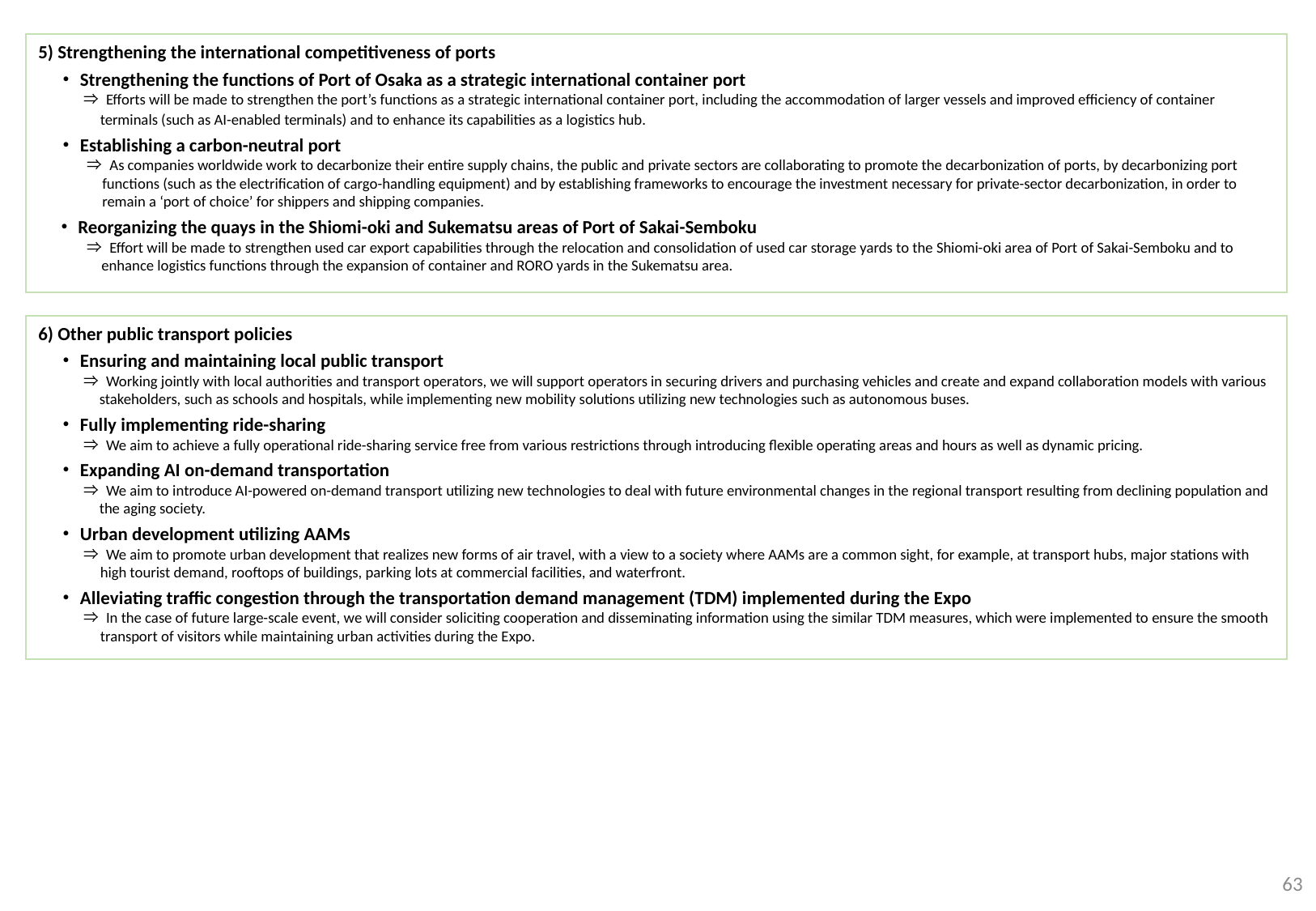

5) Strengthening the international competitiveness of ports
　・Strengthening the functions of Port of Osaka as a strategic international container port
　　　⇒ Efforts will be made to strengthen the port’s functions as a strategic international container port, including the accommodation of larger vessels and improved efficiency of container terminals (such as AI-enabled terminals) and to enhance its capabilities as a logistics hub.
　・Establishing a carbon-neutral port
　　　 ⇒ As companies worldwide work to decarbonize their entire supply chains, the public and private sectors are collaborating to promote the decarbonization of ports, by decarbonizing port functions (such as the electrification of cargo-handling equipment) and by establishing frameworks to encourage the investment necessary for private-sector decarbonization, in order to remain a ‘port of choice’ for shippers and shipping companies.
　・Reorganizing the quays in the Shiomi-oki and Sukematsu areas of Port of Sakai-Semboku
　　　 ⇒ Effort will be made to strengthen used car export capabilities through the relocation and consolidation of used car storage yards to the Shiomi-oki area of Port of Sakai-Semboku and to enhance logistics functions through the expansion of container and RORO yards in the Sukematsu area.

6) Other public transport policies
　・Ensuring and maintaining local public transport
　　　⇒ Working jointly with local authorities and transport operators, we will support operators in securing drivers and purchasing vehicles and create and expand collaboration models with various stakeholders, such as schools and hospitals, while implementing new mobility solutions utilizing new technologies such as autonomous buses.
　・Fully implementing ride-sharing
　　　⇒ We aim to achieve a fully operational ride-sharing service free from various restrictions through introducing flexible operating areas and hours as well as dynamic pricing.
　・Expanding AI on-demand transportation
　　　⇒ We aim to introduce AI-powered on-demand transport utilizing new technologies to deal with future environmental changes in the regional transport resulting from declining population and the aging society.
　・Urban development utilizing AAMs
　　　⇒ We aim to promote urban development that realizes new forms of air travel, with a view to a society where AAMs are a common sight, for example, at transport hubs, major stations with high tourist demand, rooftops of buildings, parking lots at commercial facilities, and waterfront.
　・Alleviating traffic congestion through the transportation demand management (TDM) implemented during the Expo
　　　⇒ In the case of future large-scale event, we will consider soliciting cooperation and disseminating information using the similar TDM measures, which were implemented to ensure the smooth transport of visitors while maintaining urban activities during the Expo.

63